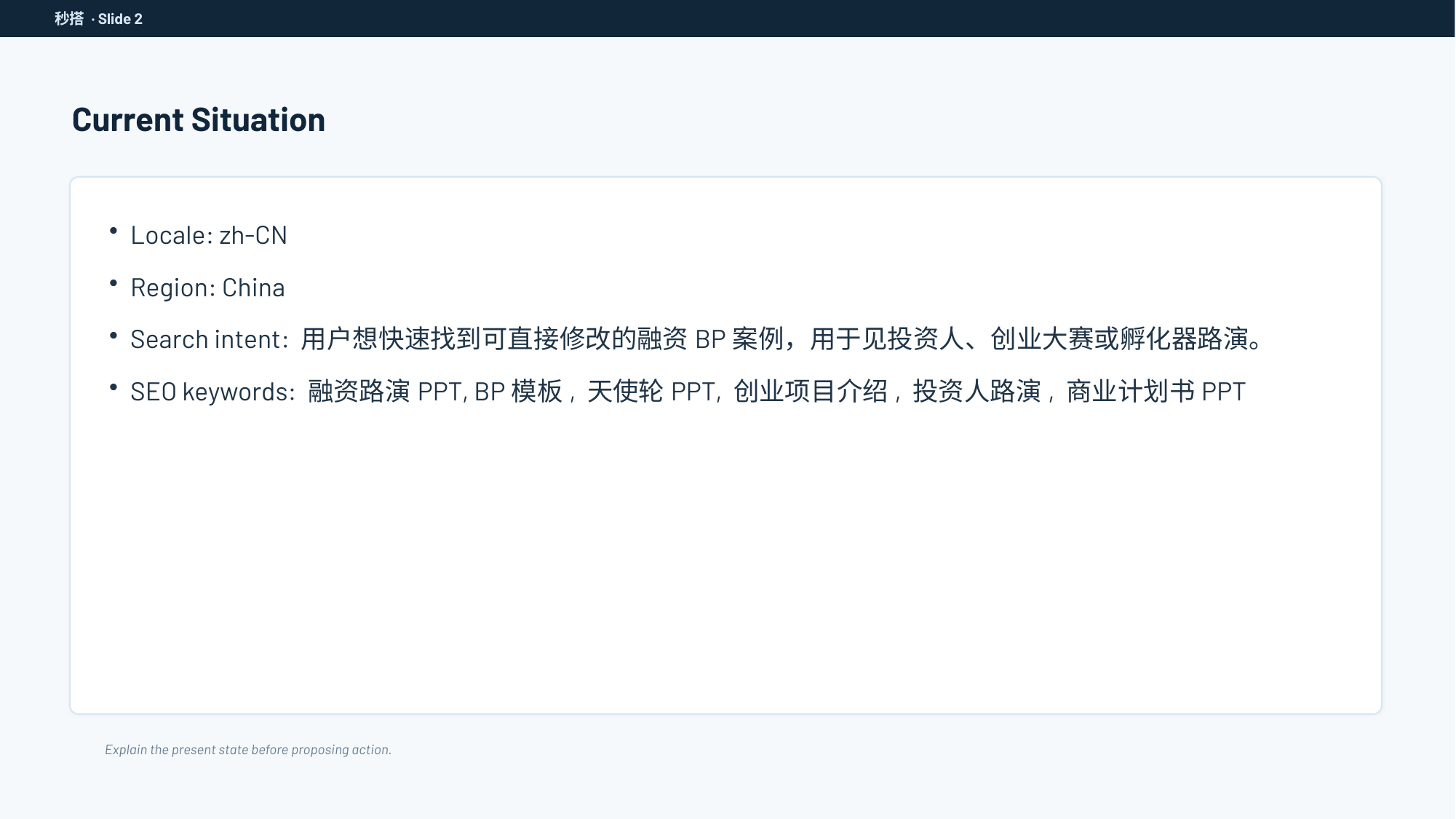

秒搭 · Slide 2
Current Situation

Locale: zh-CN
Region: China
Search intent: 用户想快速找到可直接修改的融资BP案例，用于见投资人、创业大赛或孵化器路演。
SEO keywords: 融资路演PPT, BP模板, 天使轮PPT, 创业项目介绍, 投资人路演, 商业计划书PPT
Explain the present state before proposing action.